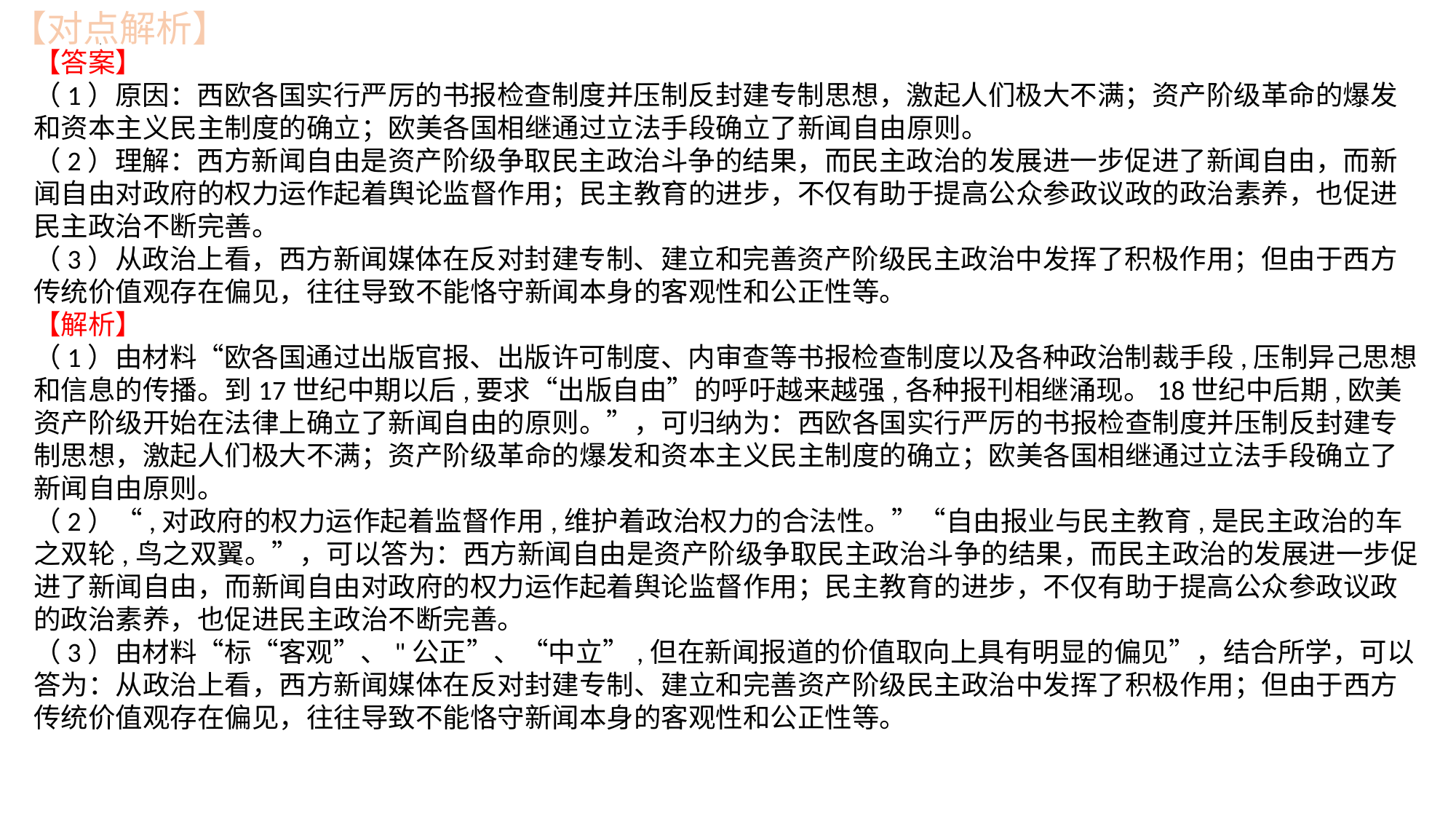

【对点解析】
【答案】
（1）原因：西欧各国实行严厉的书报检查制度并压制反封建专制思想，激起人们极大不满；资产阶级革命的爆发和资本主义民主制度的确立；欧美各国相继通过立法手段确立了新闻自由原则。
（2）理解：西方新闻自由是资产阶级争取民主政治斗争的结果，而民主政治的发展进一步促进了新闻自由，而新闻自由对政府的权力运作起着舆论监督作用；民主教育的进步，不仅有助于提高公众参政议政的政治素养，也促进民主政治不断完善。
（3）从政治上看，西方新闻媒体在反对封建专制、建立和完善资产阶级民主政治中发挥了积极作用；但由于西方传统价值观存在偏见，往往导致不能恪守新闻本身的客观性和公正性等。
【解析】
（1）由材料“欧各国通过出版官报、出版许可制度、内审查等书报检查制度以及各种政治制裁手段,压制异己思想和信息的传播。到17世纪中期以后,要求“出版自由”的呼吁越来越强,各种报刊相继涌现。18世纪中后期,欧美资产阶级开始在法律上确立了新闻自由的原则。”，可归纳为：西欧各国实行严厉的书报检查制度并压制反封建专制思想，激起人们极大不满；资产阶级革命的爆发和资本主义民主制度的确立；欧美各国相继通过立法手段确立了新闻自由原则。
（2）“,对政府的权力运作起着监督作用,维护着政治权力的合法性。”“自由报业与民主教育,是民主政治的车之双轮,鸟之双翼。”，可以答为：西方新闻自由是资产阶级争取民主政治斗争的结果，而民主政治的发展进一步促进了新闻自由，而新闻自由对政府的权力运作起着舆论监督作用；民主教育的进步，不仅有助于提高公众参政议政的政治素养，也促进民主政治不断完善。
（3）由材料“标“客观”、"公正”、“中立”,但在新闻报道的价值取向上具有明显的偏见”，结合所学，可以答为：从政治上看，西方新闻媒体在反对封建专制、建立和完善资产阶级民主政治中发挥了积极作用；但由于西方传统价值观存在偏见，往往导致不能恪守新闻本身的客观性和公正性等。